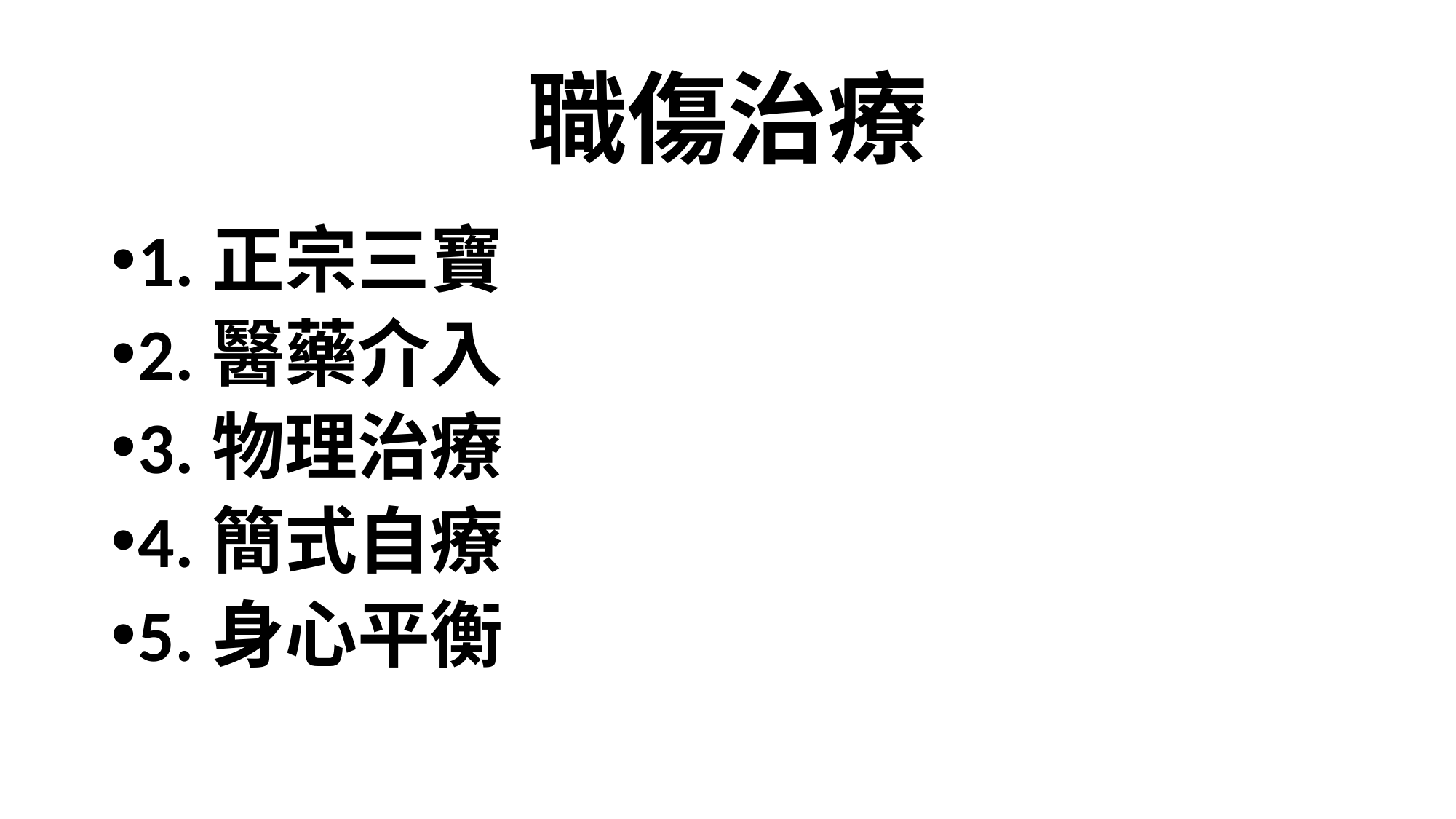

# 職傷治療
1.正宗三寶
2.醫藥介入
3.物理治療
4.簡式自療
5.身心平衡